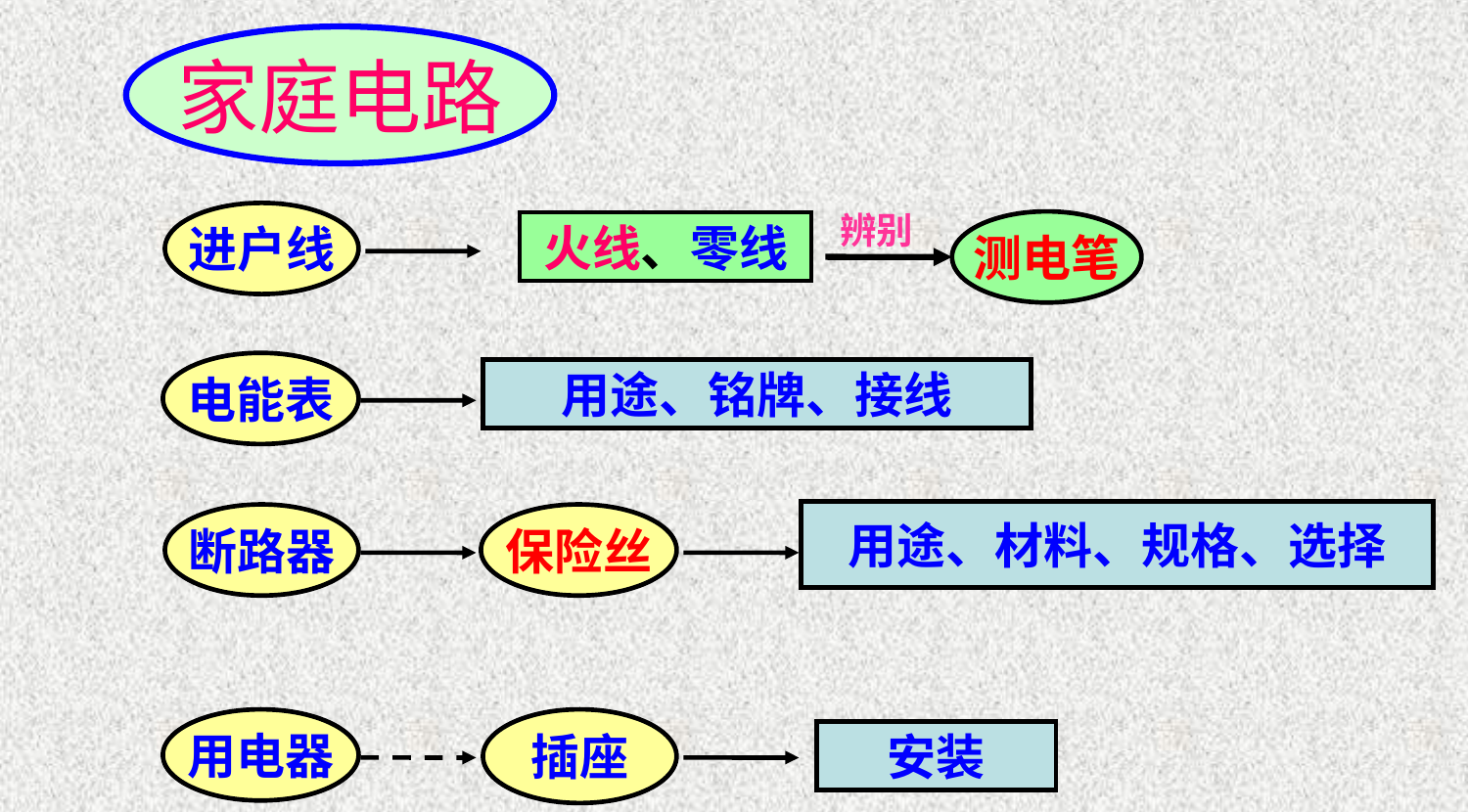

家庭电路
辨别
测电笔

进户线
火线、零线

电能表
用途、铭牌、接线

用途、材料、规格、选择
断路器
保险丝

用电器
插座
安装